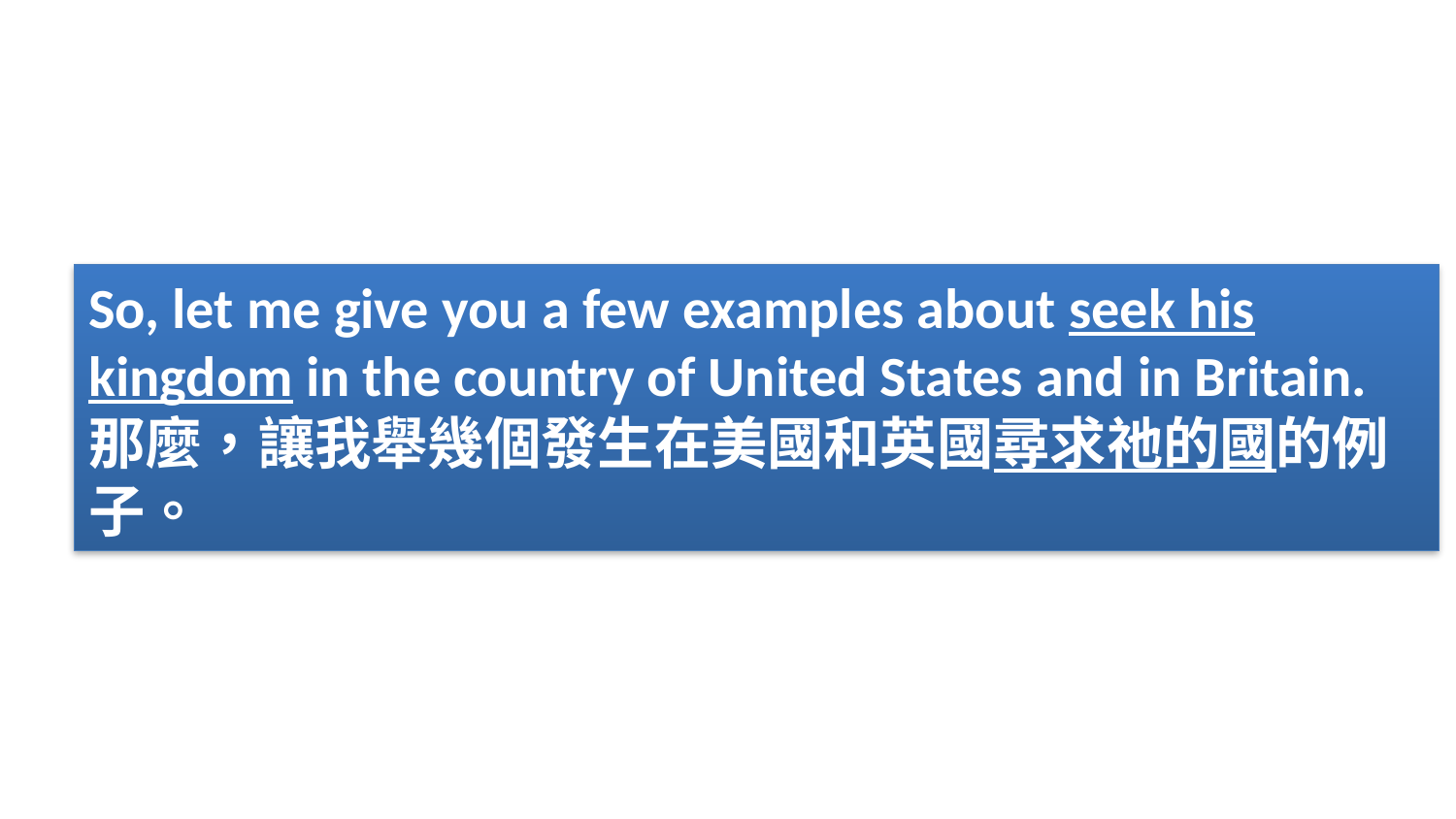

So, let me give you a few examples about seek his kingdom in the country of United States and in Britain.
那麼，讓我舉幾個發生在美國和英國尋求祂的國的例子。